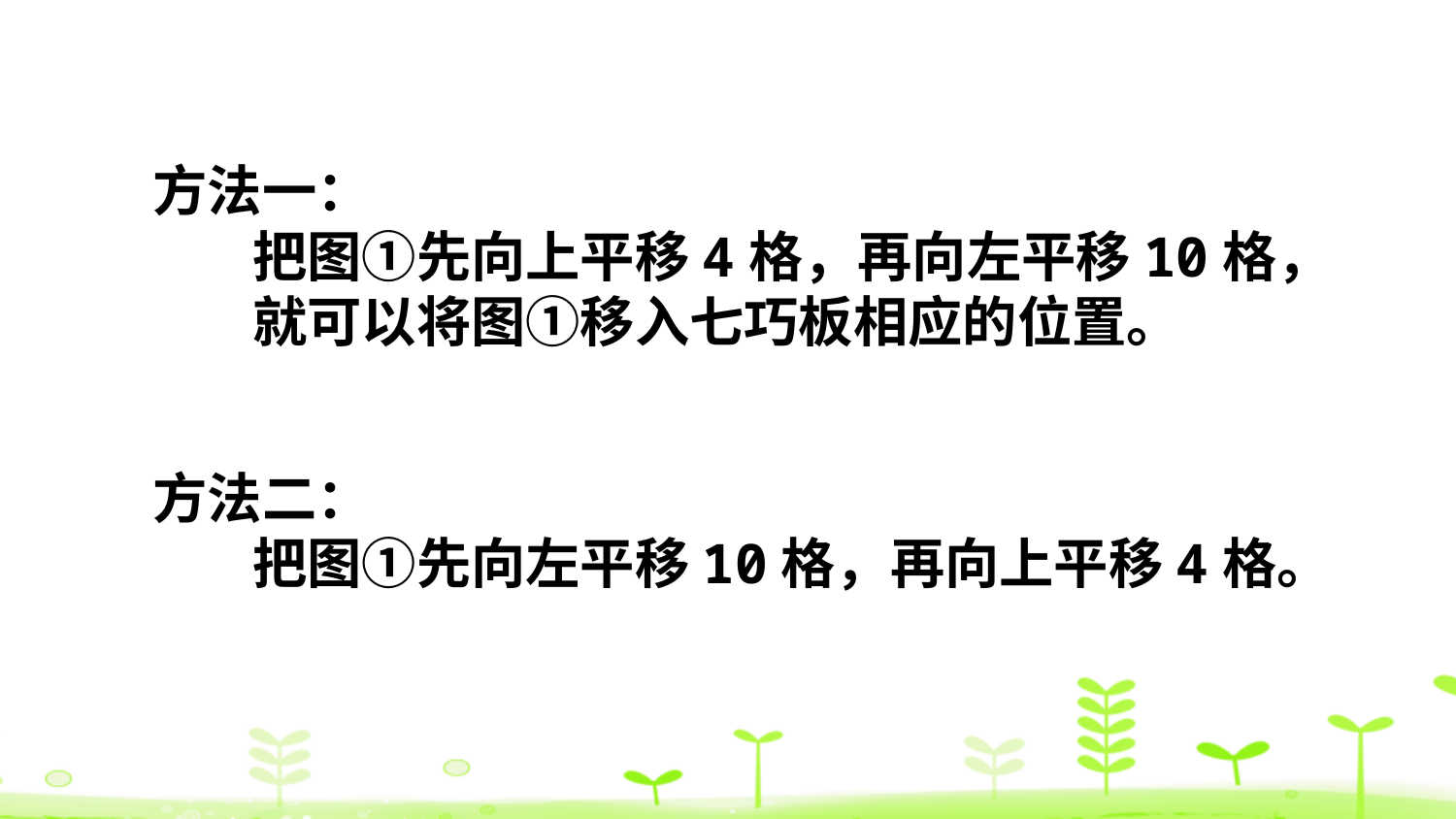

方法一：
       把图①先向上平移4格，再向左平移10格，
       就可以将图①移入七巧板相应的位置。
方法二：
       把图①先向左平移10格，再向上平移4格。